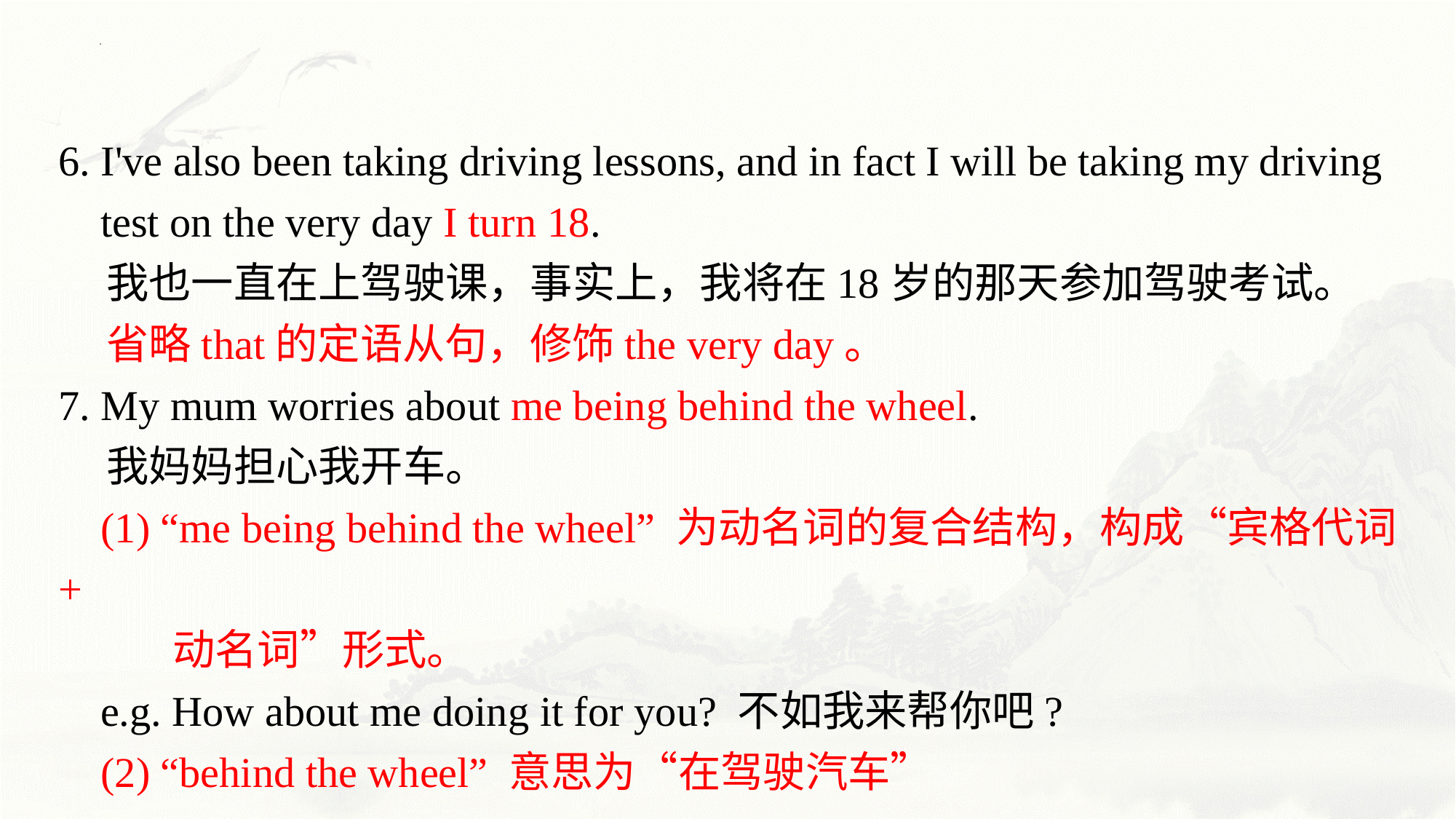

6. I've also been taking driving lessons, and in fact I will be taking my driving
    test on the very day I turn 18.
    我也一直在上驾驶课，事实上，我将在18岁的那天参加驾驶考试。
    省略that的定语从句，修饰the very day。
7. My mum worries about me being behind the wheel.
    我妈妈担心我开车。
    (1) “me being behind the wheel” 为动名词的复合结构，构成“宾格代词+
           动名词”形式。
    e.g. How about me doing it for you? 不如我来帮你吧?
    (2) “behind the wheel” 意思为“在驾驶汽车”